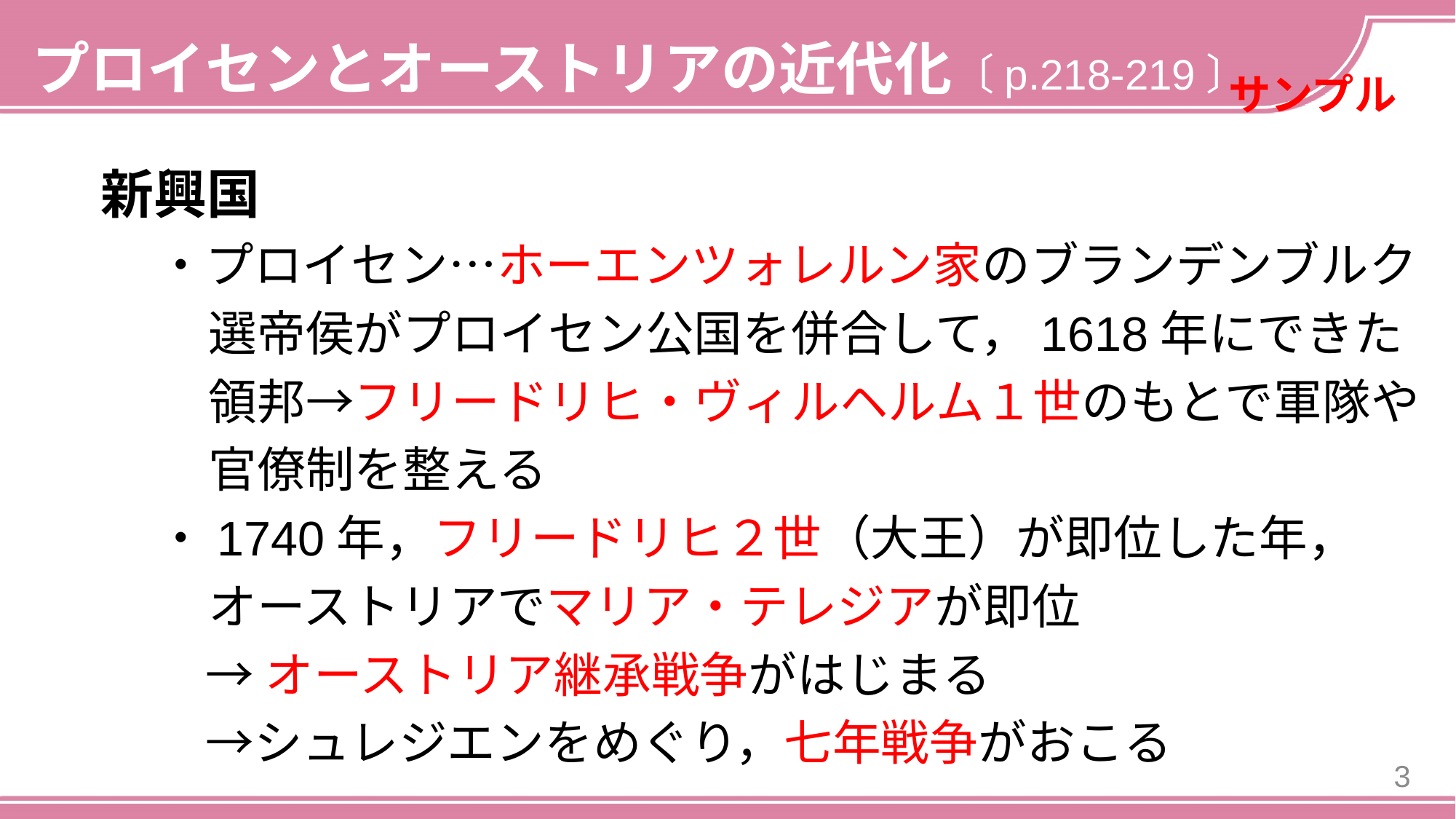

プロイセンとオーストリアの近代化〔p.218-219〕
新興国
・プロイセン…ホーエンツォレルン家のブランデンブルク選帝侯がプロイセン公国を併合して，1618年にできた領邦→フリードリヒ・ヴィルヘルム１世のもとで軍隊や官僚制を整える
・1740年，フリードリヒ２世（大王）が即位した年，オーストリアでマリア・テレジアが即位
→オーストリア継承戦争がはじまる
　→シュレジエンをめぐり，七年戦争がおこる